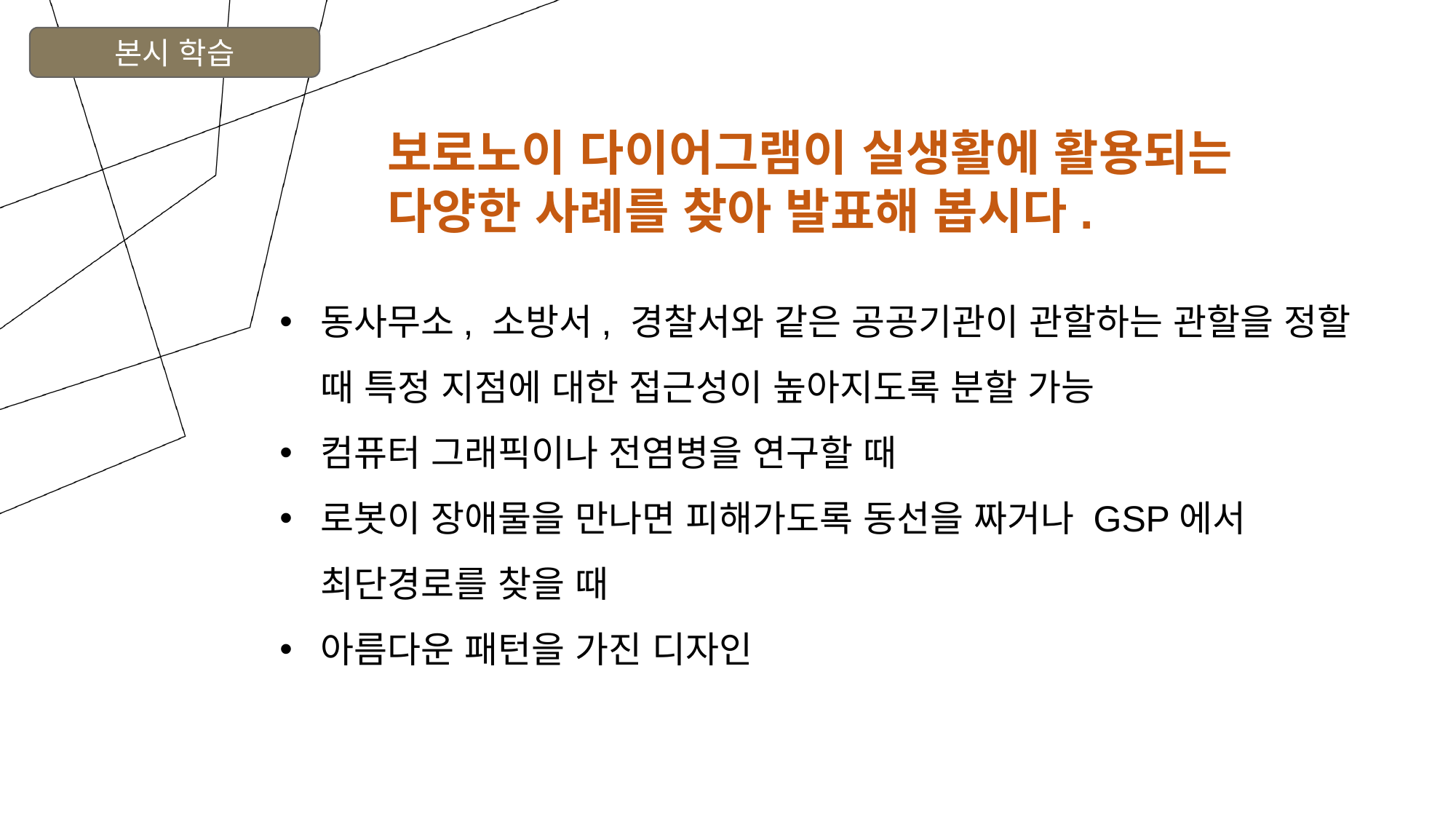

본시 학습
보로노이 다이어그램이 실생활에 활용되는
다양한 사례를 찾아 발표해 봅시다.
동사무소, 소방서, 경찰서와 같은 공공기관이 관할하는 관할을 정할 때 특정 지점에 대한 접근성이 높아지도록 분할 가능
컴퓨터 그래픽이나 전염병을 연구할 때
로봇이 장애물을 만나면 피해가도록 동선을 짜거나 GSP에서 최단경로를 찾을 때
아름다운 패턴을 가진 디자인